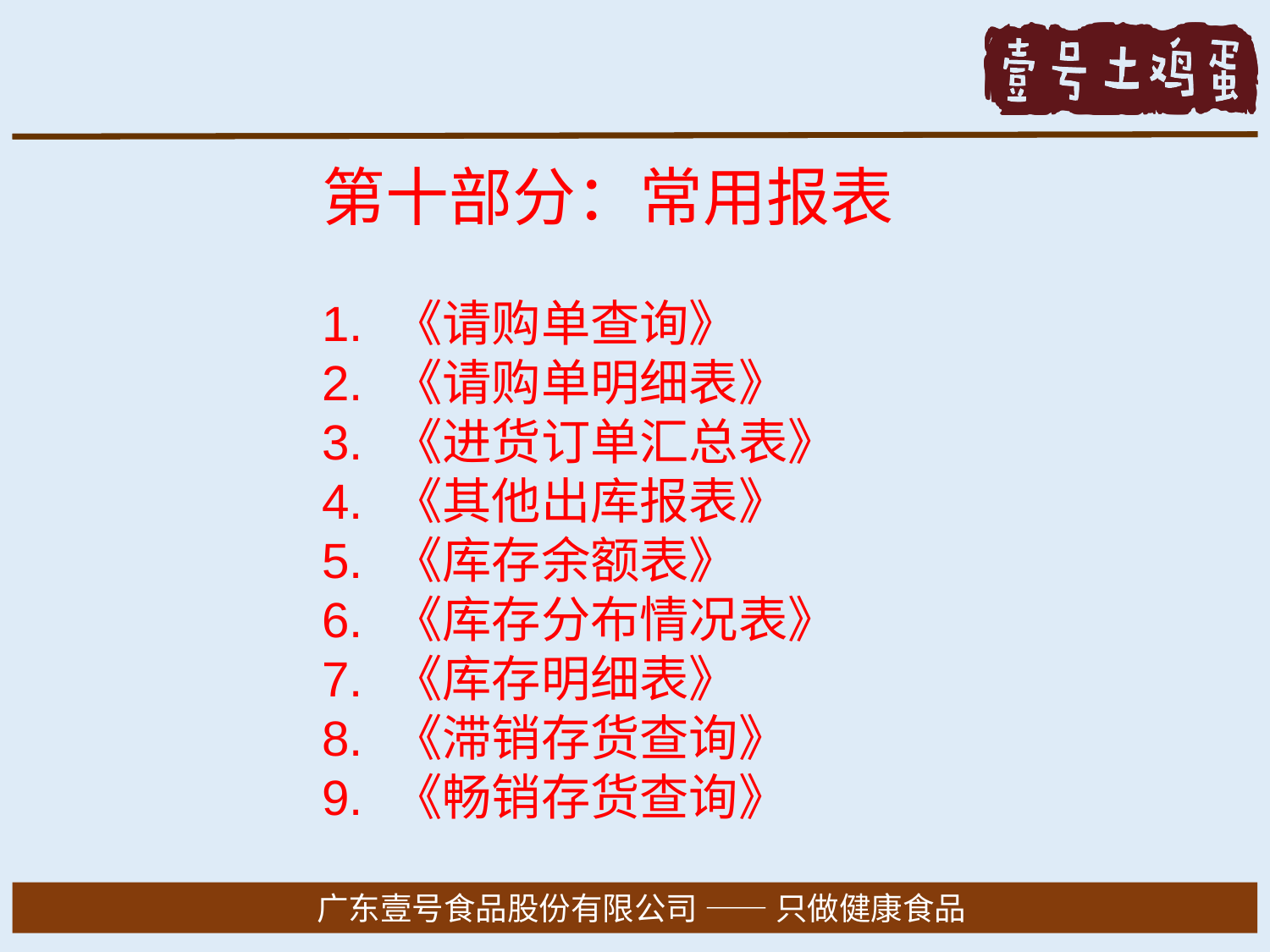

第十部分：常用报表

《请购单查询》
《请购单明细表》
《进货订单汇总表》
《其他出库报表》
《库存余额表》
《库存分布情况表》
《库存明细表》
《滞销存货查询》
《畅销存货查询》